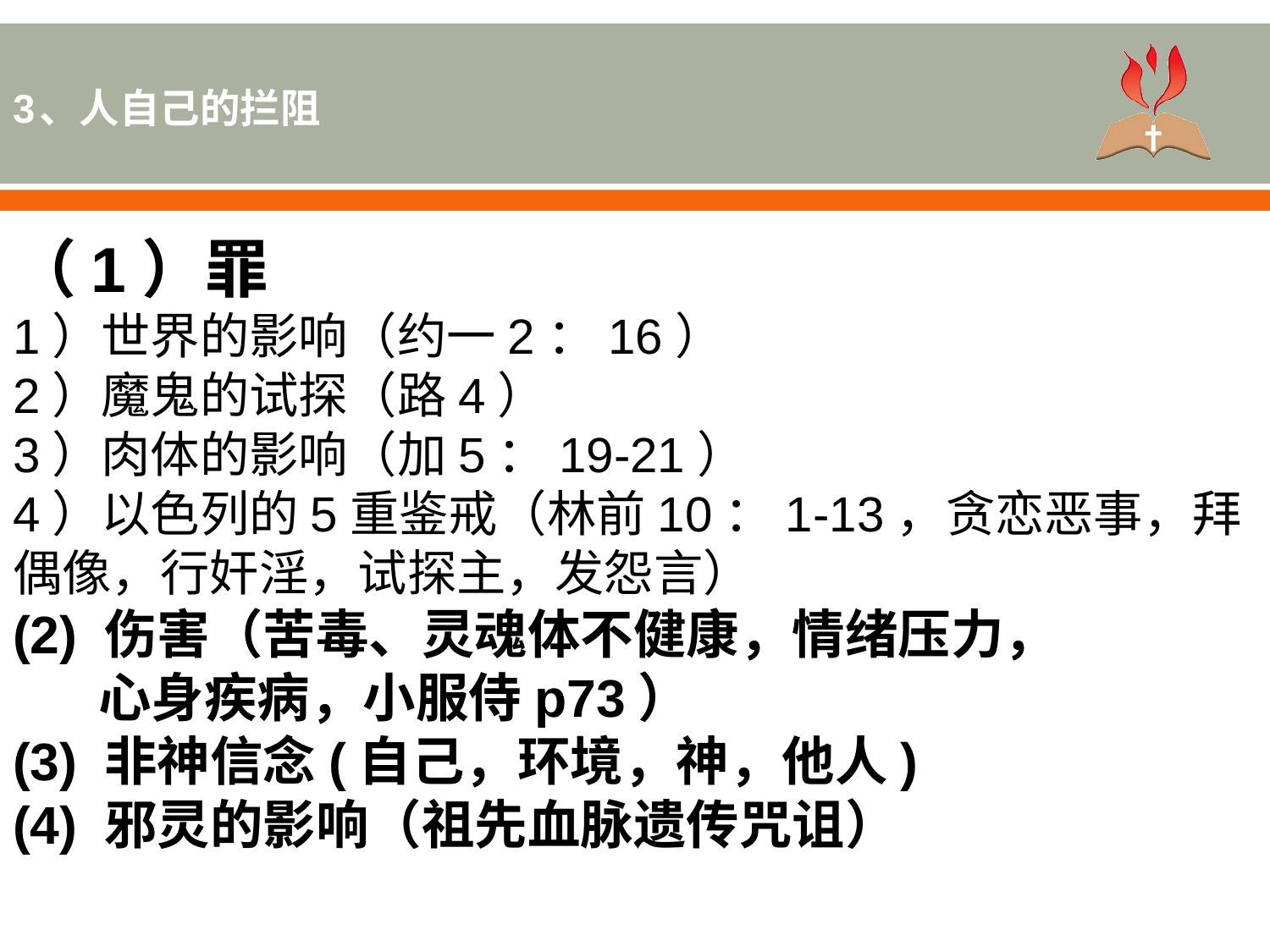

3、人自己的拦阻
（1）罪
1）世界的影响（约一2：16）
2）魔鬼的试探（路4）
3）肉体的影响（加5：19-21）
4）以色列的5重鉴戒（林前10：1-13，贪恋恶事，拜偶像，行奸淫，试探主，发怨言）
(2) 伤害（苦毒、灵魂体不健康，情绪压力，
     心身疾病，小服侍p73）
(3) 非神信念(自己，环境，神，他人)
(4) 邪灵的影响（祖先血脉遗传咒诅）